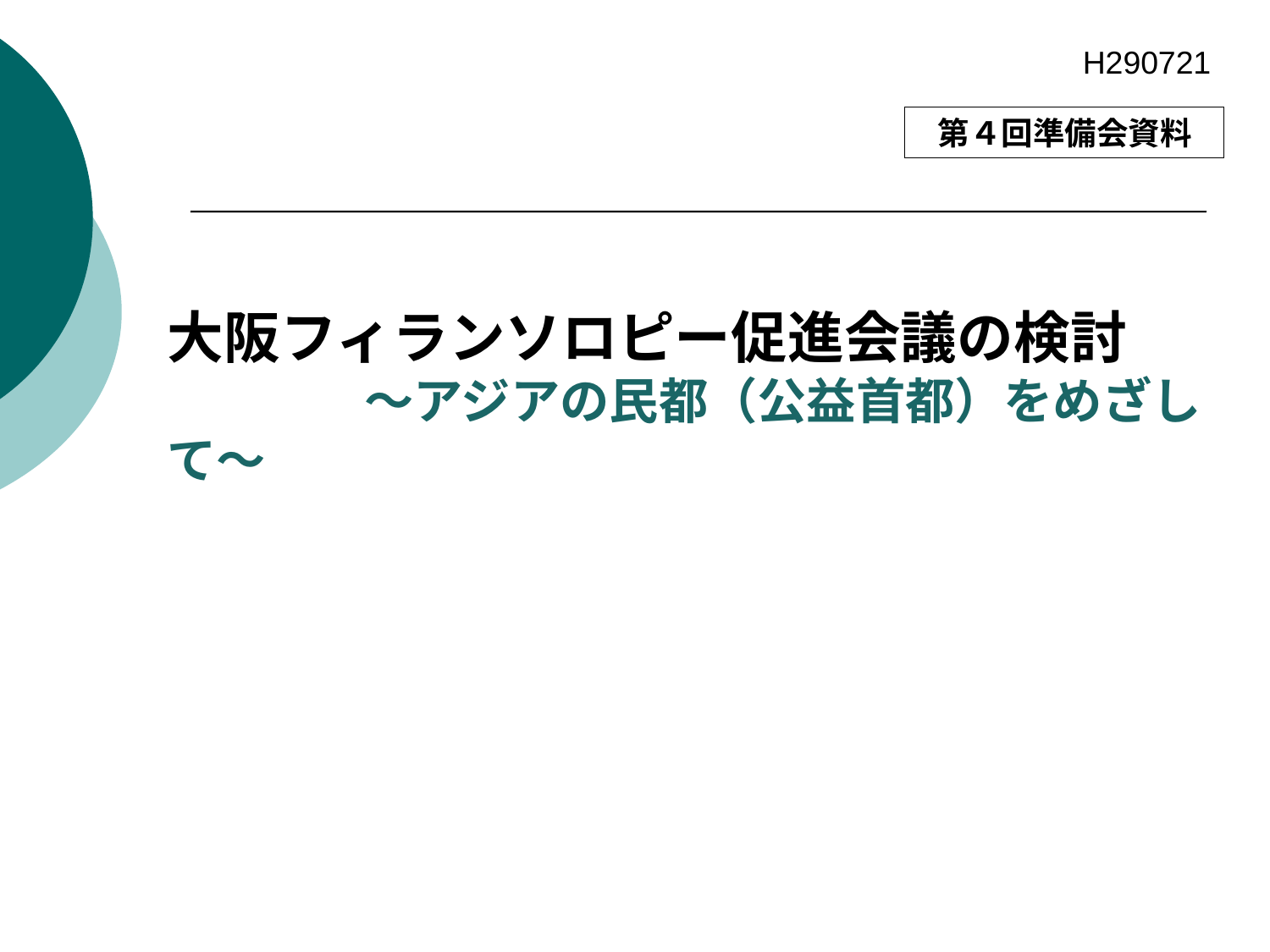

H290721
第４回準備会資料
大阪フィランソロピー促進会議の検討
　　　　～アジアの民都（公益首都）をめざして～